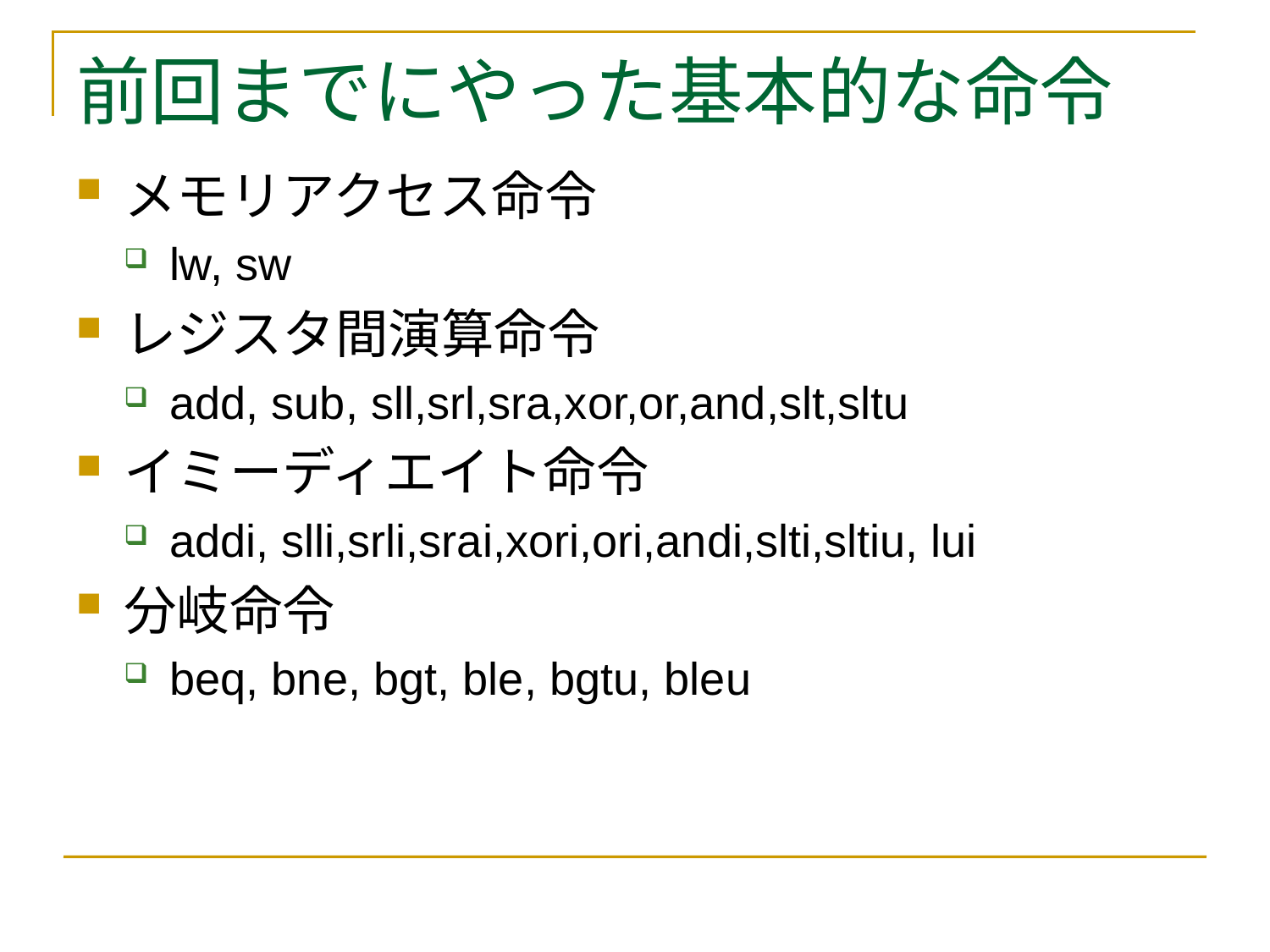

# 前回までにやった基本的な命令
メモリアクセス命令
lw, sw
レジスタ間演算命令
add, sub, sll,srl,sra,xor,or,and,slt,sltu
イミーディエイト命令
addi, slli,srli,srai,xori,ori,andi,slti,sltiu, lui
分岐命令
beq, bne, bgt, ble, bgtu, bleu